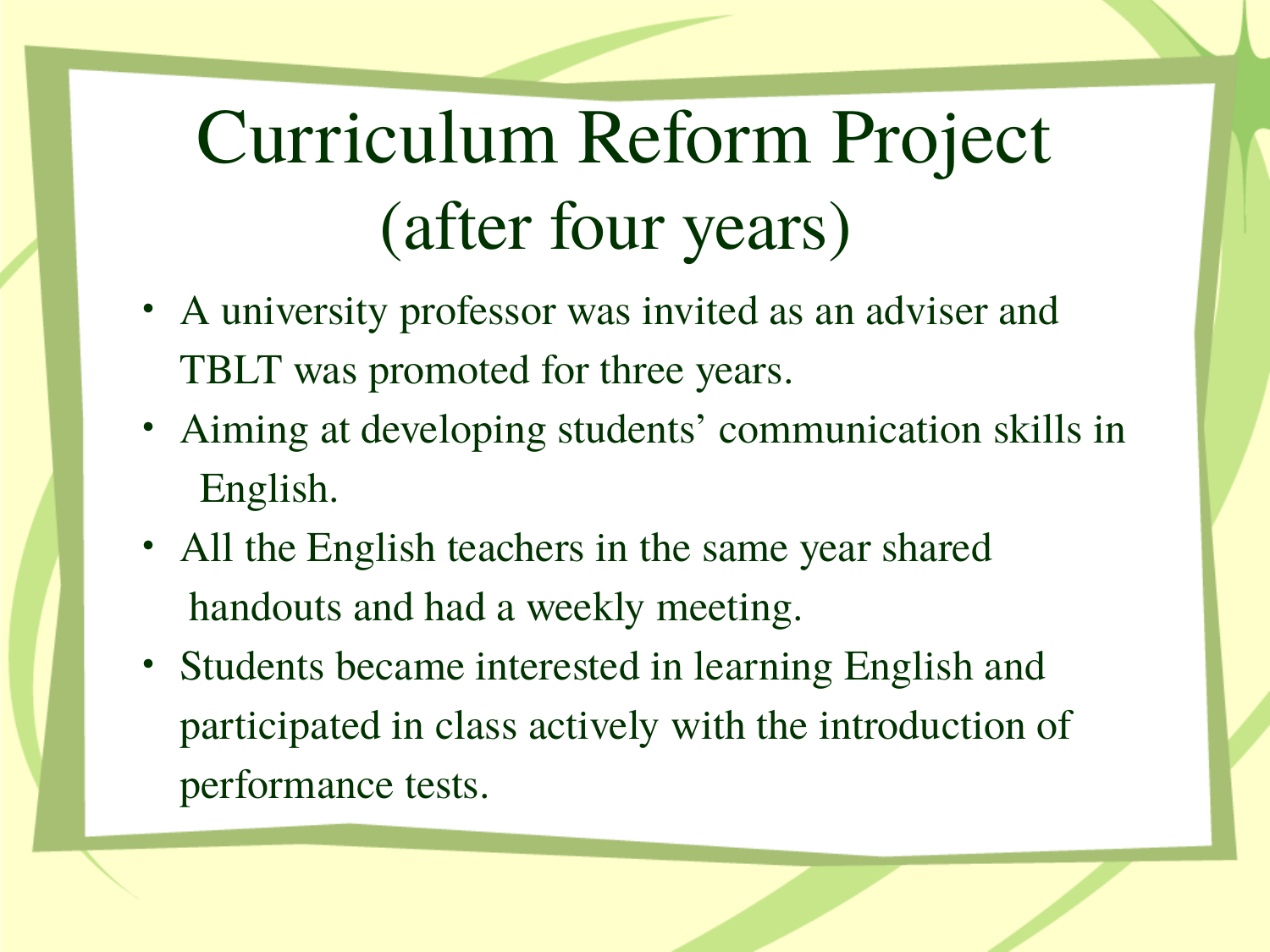

Curriculum Reform Project
(after four years)
・A university professor was invited as an adviser and
　TBLT was promoted for three years.
・Aiming at developing students’ communication skills in
 　English.
・All the English teachers in the same year shared
　 handouts and had a weekly meeting.
・Students became interested in learning English and
　participated in class actively with the introduction of
　performance tests.